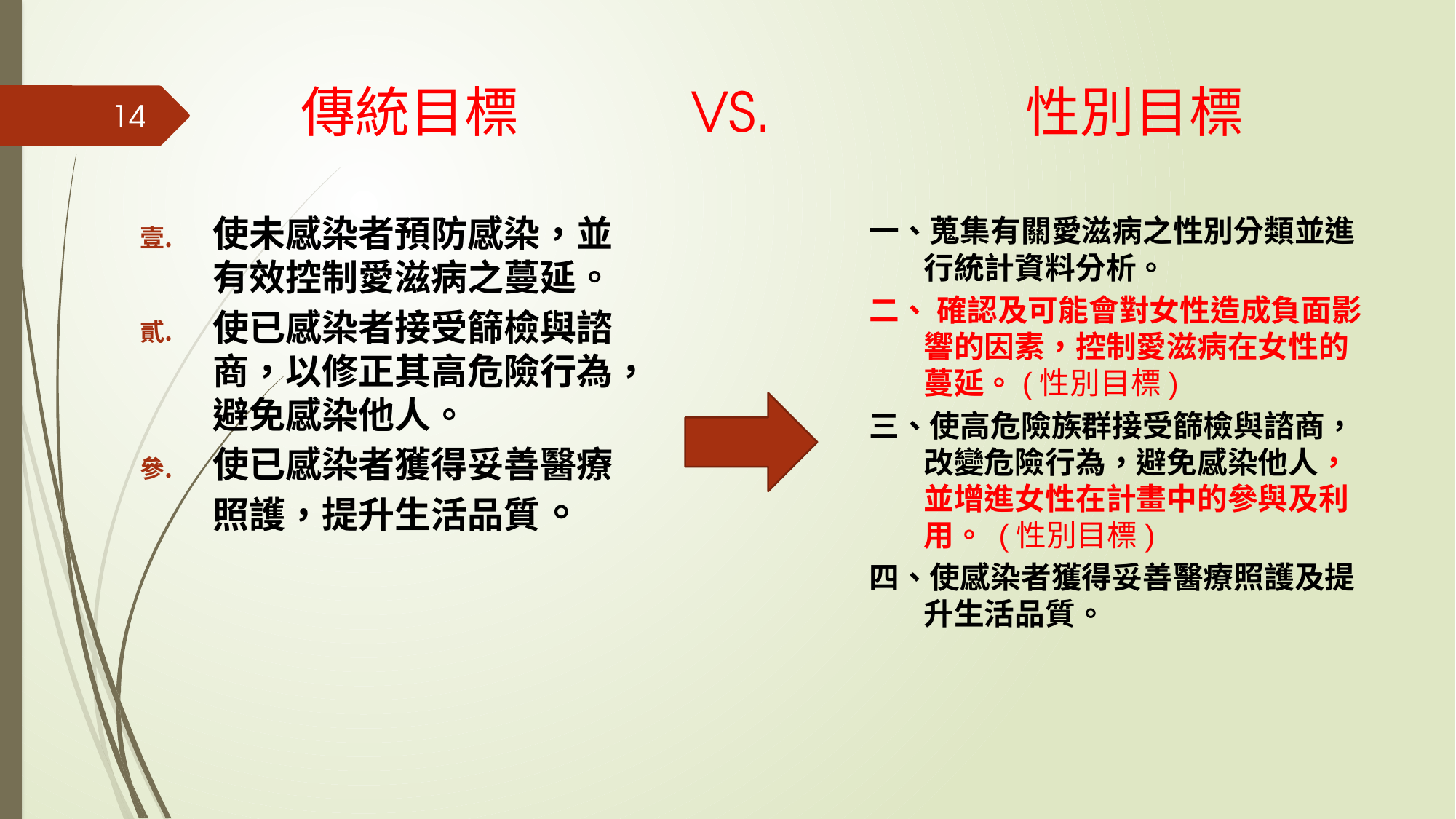

# 傳統目標             VS.                性別目標
14
使未感染者預防感染，並有效控制愛滋病之蔓延。
使已感染者接受篩檢與諮商，以修正其高危險行為，避免感染他人。
使已感染者獲得妥善醫療照護，提升生活品質。

一、蒐集有關愛滋病之性別分類並進行統計資料分析。
二、 確認及可能會對女性造成負面影響的因素，控制愛滋病在女性的蔓延。(性別目標)
三、使高危險族群接受篩檢與諮商，改變危險行為，避免感染他人，並增進女性在計畫中的參與及利用。 (性別目標)
四、使感染者獲得妥善醫療照護及提升生活品質。